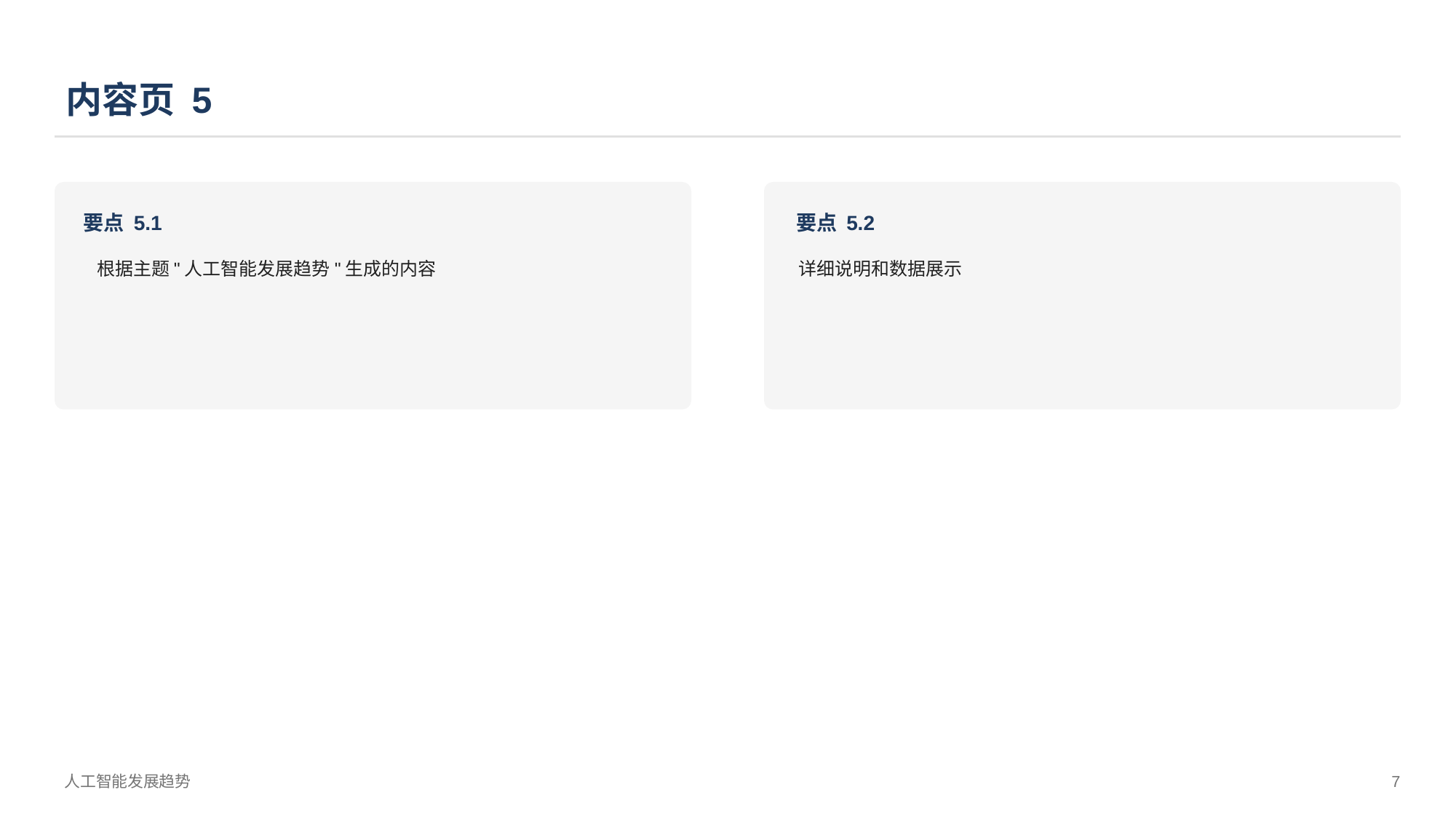

内容页 5

要点 5.1
要点 5.2
根据主题"人工智能发展趋势"生成的内容
详细说明和数据展示
人工智能发展趋势
7